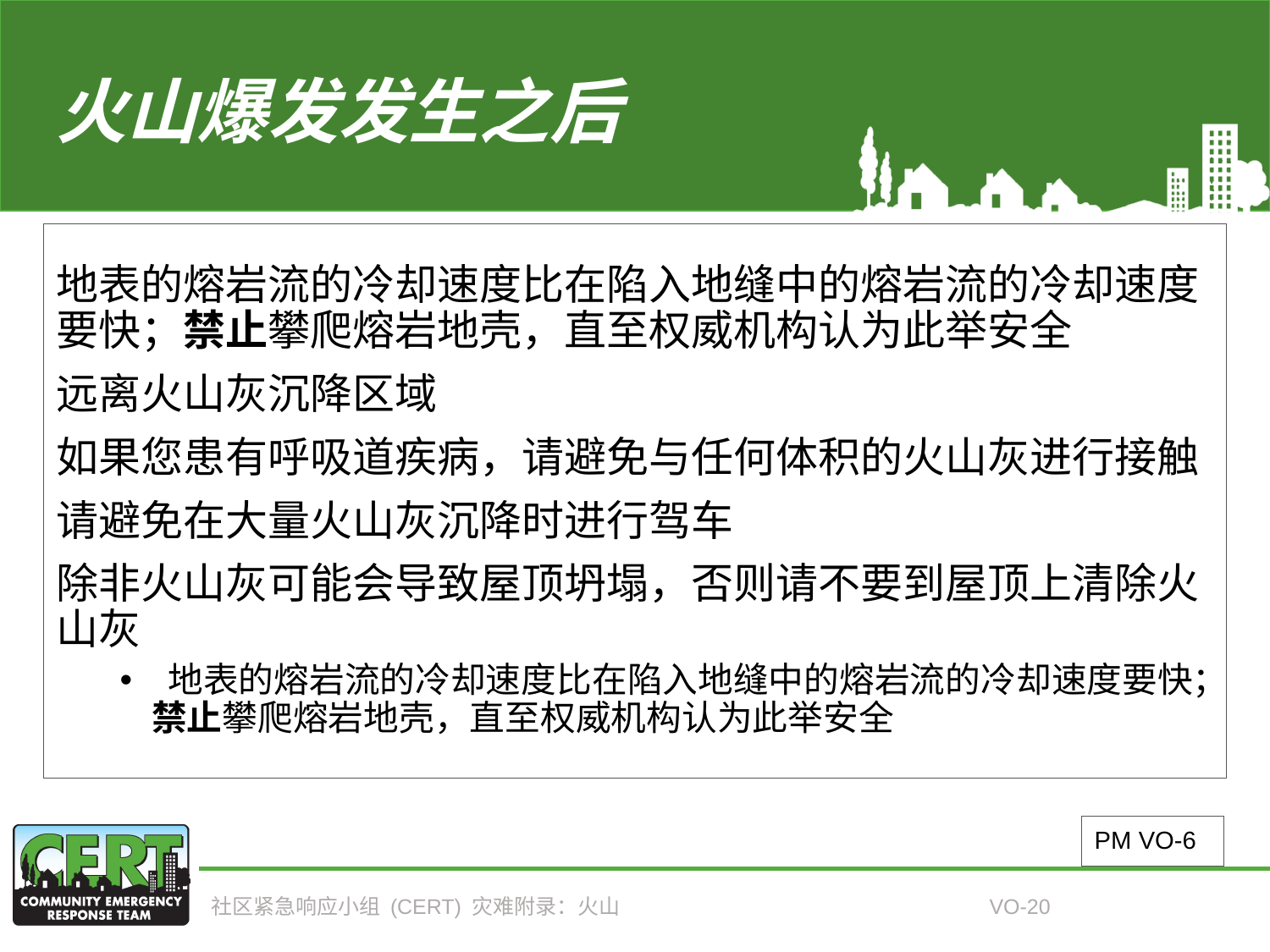

# 火山爆发发生之后
地表的熔岩流的冷却速度比在陷入地缝中的熔岩流的冷却速度要快；禁止攀爬熔岩地壳，直至权威机构认为此举安全
远离火山灰沉降区域
如果您患有呼吸道疾病，请避免与任何体积的火山灰进行接触
请避免在大量火山灰沉降时进行驾车
除非火山灰可能会导致屋顶坍塌，否则请不要到屋顶上清除火山灰
 地表的熔岩流的冷却速度比在陷入地缝中的熔岩流的冷却速度要快；禁止攀爬熔岩地壳，直至权威机构认为此举安全
PM VO-6
社区紧急响应小组 (CERT) 灾难附录：火山
VO-20